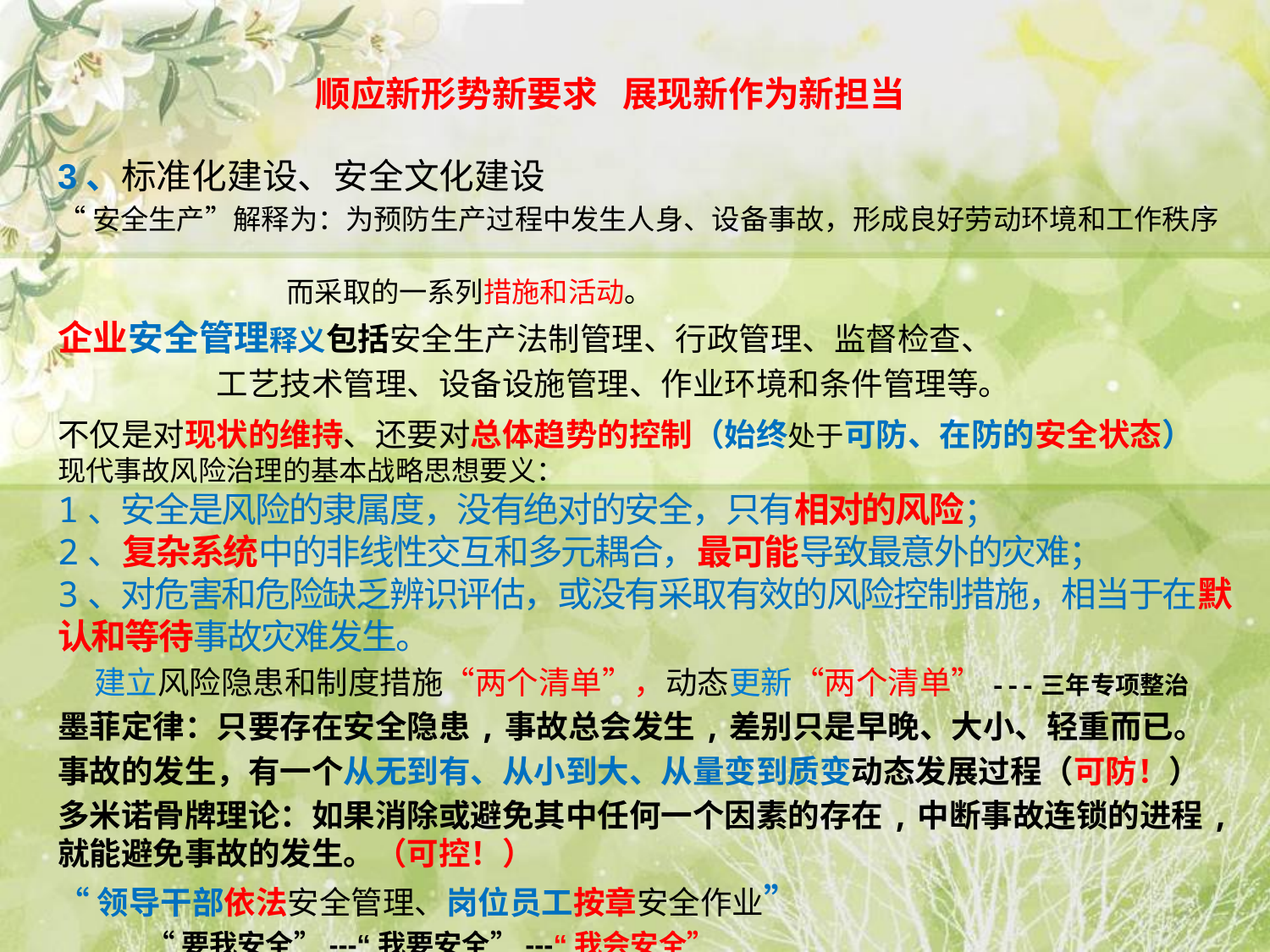

# 顺应新形势新要求   展现新作为新担当
3、标准化建设、安全文化建设
“安全生产”解释为：为预防生产过程中发生人身、设备事故，形成良好劳动环境和工作秩序
                                   而采取的一系列措施和活动。
企业安全管理释义包括安全生产法制管理、行政管理、监督检查、
                     工艺技术管理、设备设施管理、作业环境和条件管理等。
不仅是对现状的维持、还要对总体趋势的控制（始终处于可防、在防的安全状态）
现代事故风险治理的基本战略思想要义：
1、安全是风险的隶属度，没有绝对的安全，只有相对的风险；
2、复杂系统中的非线性交互和多元耦合，最可能导致最意外的灾难；
3、对危害和危险缺乏辨识评估，或没有采取有效的风险控制措施，相当于在默认和等待事故灾难发生。
    建立风险隐患和制度措施“两个清单”，动态更新“两个清单”---三年专项整治
墨菲定律：只要存在安全隐患,事故总会发生,差别只是早晚、大小、轻重而已。
事故的发生，有一个从无到有、从小到大、从量变到质变动态发展过程（可防！）
多米诺骨牌理论：如果消除或避免其中任何一个因素的存在,中断事故连锁的进程,就能避免事故的发生。（可控！）
“领导干部依法安全管理、岗位员工按章安全作业”
              “要我安全”---“我要安全”---“我会安全”